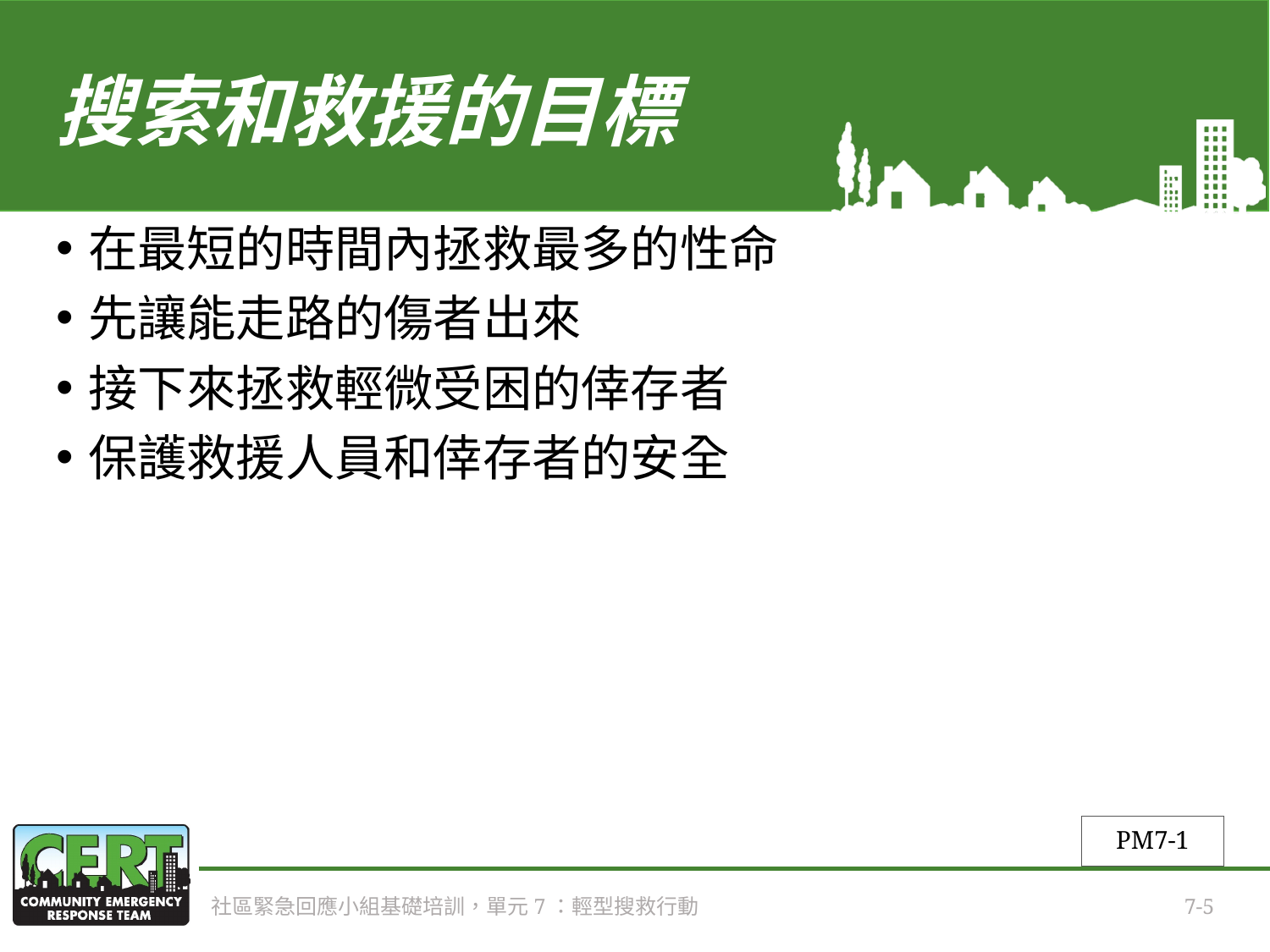

# 搜索和救援的目標
在最短的時間內拯救最多的性命
先讓能走路的傷者出來
接下來拯救輕微受困的倖存者
保護救援人員和倖存者的安全
PM7-1
社區緊急回應小組基礎培訓，單元7：輕型搜救行動
7-5